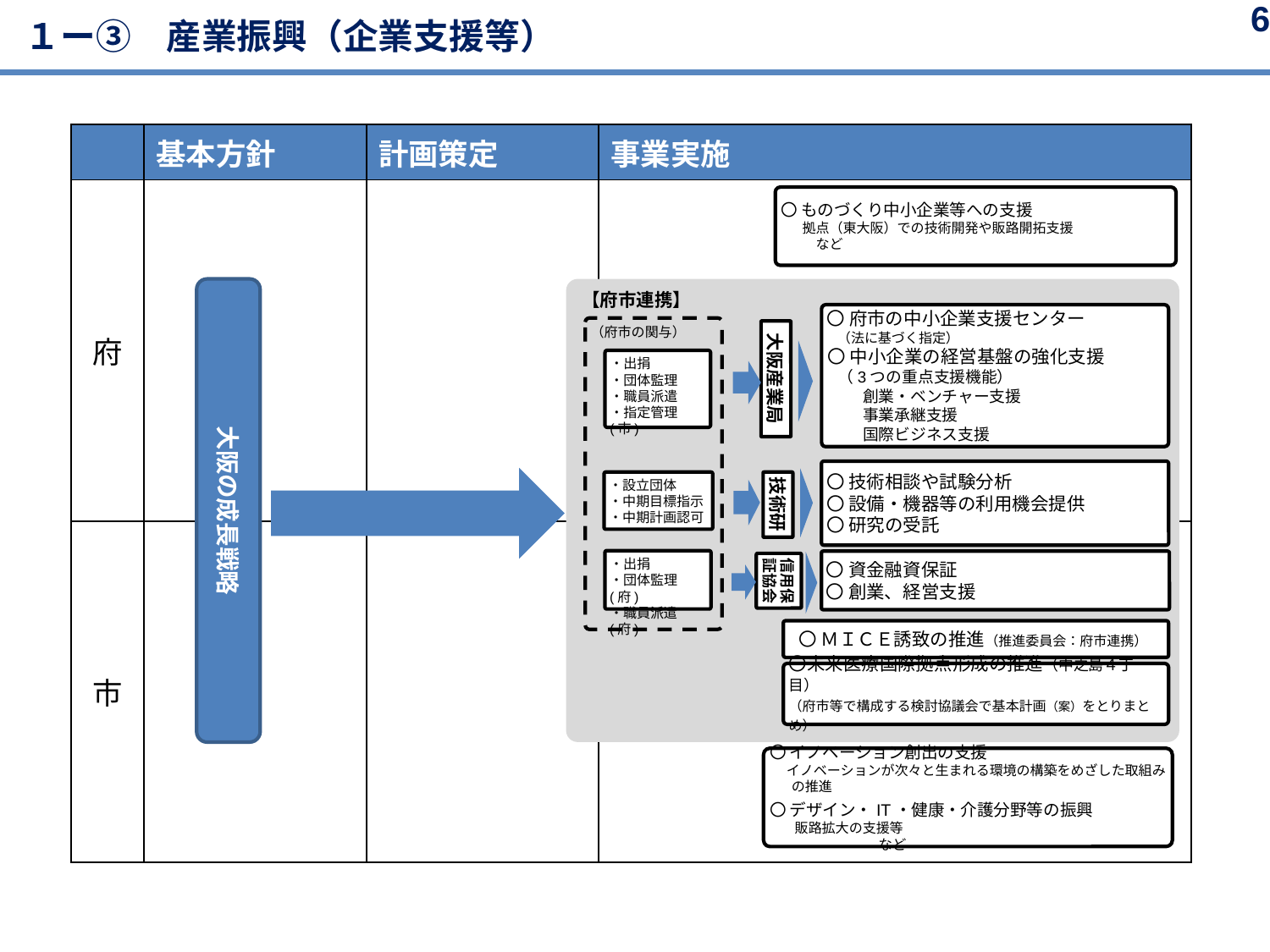

6
１ー③　産業振興（企業支援等）
|  | 基本方針 | 計画策定 | 事業実施 |
| --- | --- | --- | --- |
| 府 |  |  |  |
| 市 |  |  |  |
〇 ものづくり中小企業等への支援
拠点（東大阪）での技術開発や販路開拓支援　　　　　　　　など
大阪の成長戦略
【府市連携】
〇 府市の中小企業支援センター
（法に基づく指定）
〇 中小企業の経営基盤の強化支援
（3つの重点支援機能）
　　 創業・ベンチャー支援
　 　事業承継支援
　　 国際ビジネス支援
（府市の関与）
・出捐
・団体監理
・職員派遣
・指定管理(市)

・設立団体
・中期目標指示
・中期計画認可
・出捐
・団体監理(府)
・職員派遣(府)

大阪産業局

〇 技術相談や試験分析
〇 設備・機器等の利用機会提供
〇 研究の受託

技術研

〇 資金融資保証
〇 創業、経営支援
信用保証協会

〇 ＭＩＣＥ誘致の推進（推進委員会：府市連携）
〇未来医療国際拠点形成の推進（中之島４丁目）
（府市等で構成する検討協議会で基本計画（案）をとりまとめ）
〇 イノベーション創出の支援
 イノベーションが次々と生まれる環境の構築をめざした取組みの推進

〇 デザイン・IT・健康・介護分野等の振興
販路拡大の支援等　　　　　　　　　　　　　　　　　　　　　　　　　　　　　など